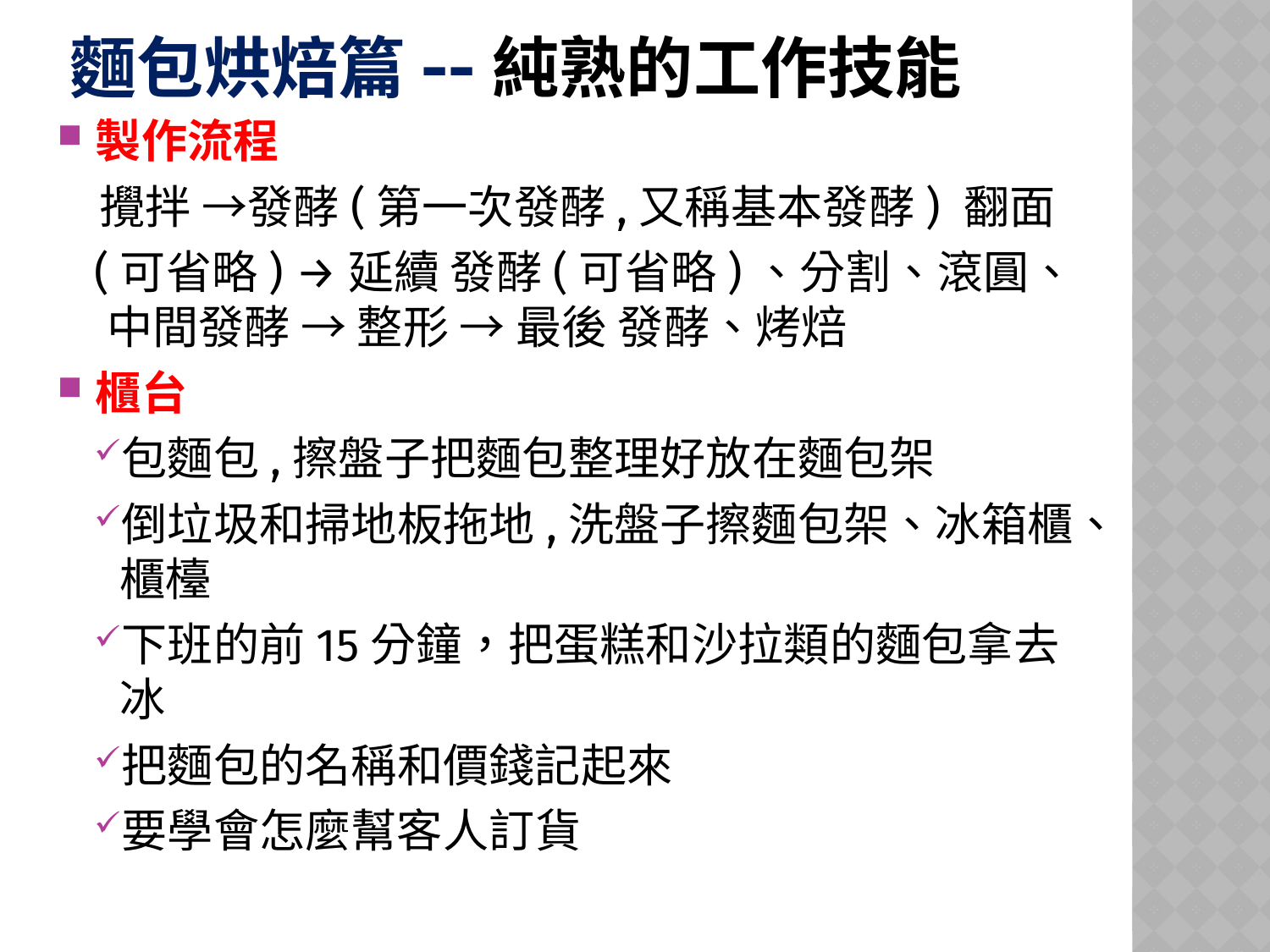

# 麵包烘焙篇--純熟的工作技能
製作流程
   攪拌 →發酵(第一次發酵,又稱基本發酵) 翻面
   (可省略) →延續 發酵(可省略)、分割、滾圓、中間發酵 → 整形 → 最後 發酵、烤焙
櫃台
包麵包,擦盤子把麵包整理好放在麵包架
倒垃圾和掃地板拖地,洗盤子擦麵包架、冰箱櫃、櫃檯
下班的前15分鐘，把蛋糕和沙拉類的麵包拿去冰
把麵包的名稱和價錢記起來
要學會怎麼幫客人訂貨